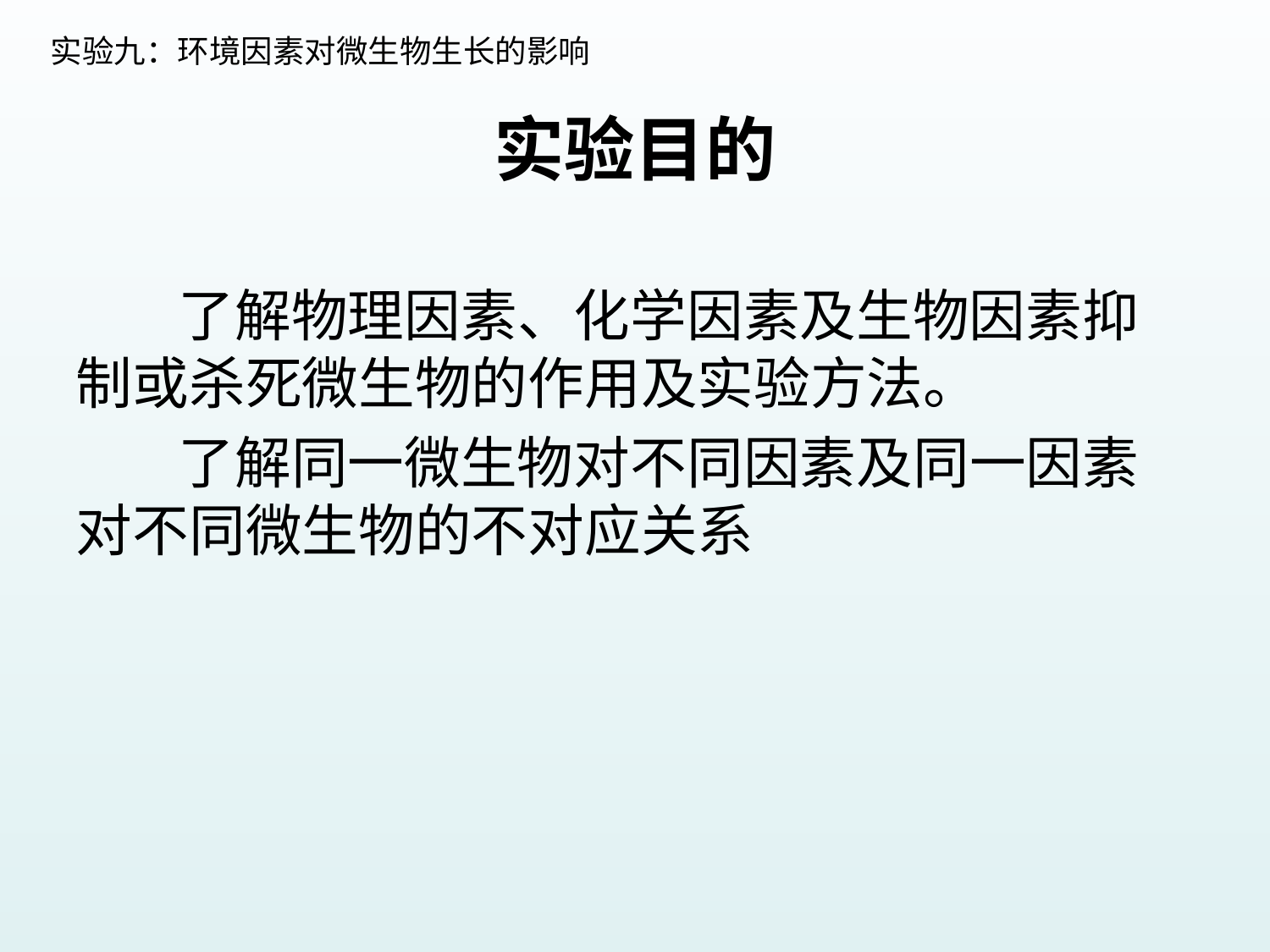

实验九：环境因素对微生物生长的影响
实验目的

       了解物理因素、化学因素及生物因素抑制或杀死微生物的作用及实验方法。
       了解同一微生物对不同因素及同一因素对不同微生物的不对应关系